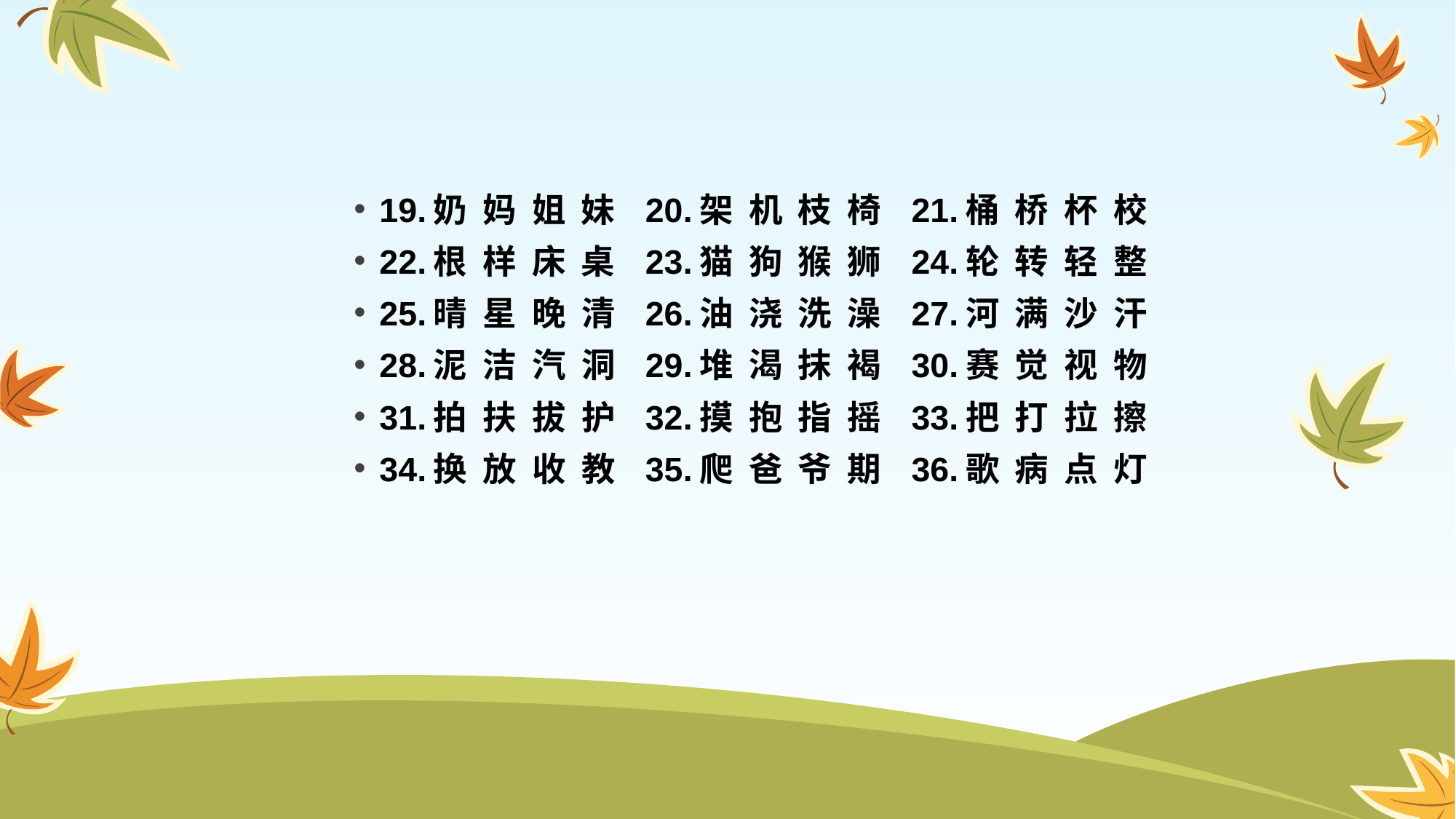

19.奶  妈  姐  妹   20.架  机  枝  椅   21.桶  桥  杯  校
22.根  样  床  桌   23.猫  狗  猴  狮   24.轮  转  轻  整
25.晴  星  晚  清   26.油  浇  洗  澡   27.河  满  沙  汗
28.泥  洁  汽  洞   29.堆  渴  抹  褐   30.赛  觉  视  物
31.拍  扶  拔  护   32.摸  抱  指  摇   33.把  打  拉  擦
34.换  放  收  教   35.爬  爸  爷  期   36.歌  病  点  灯